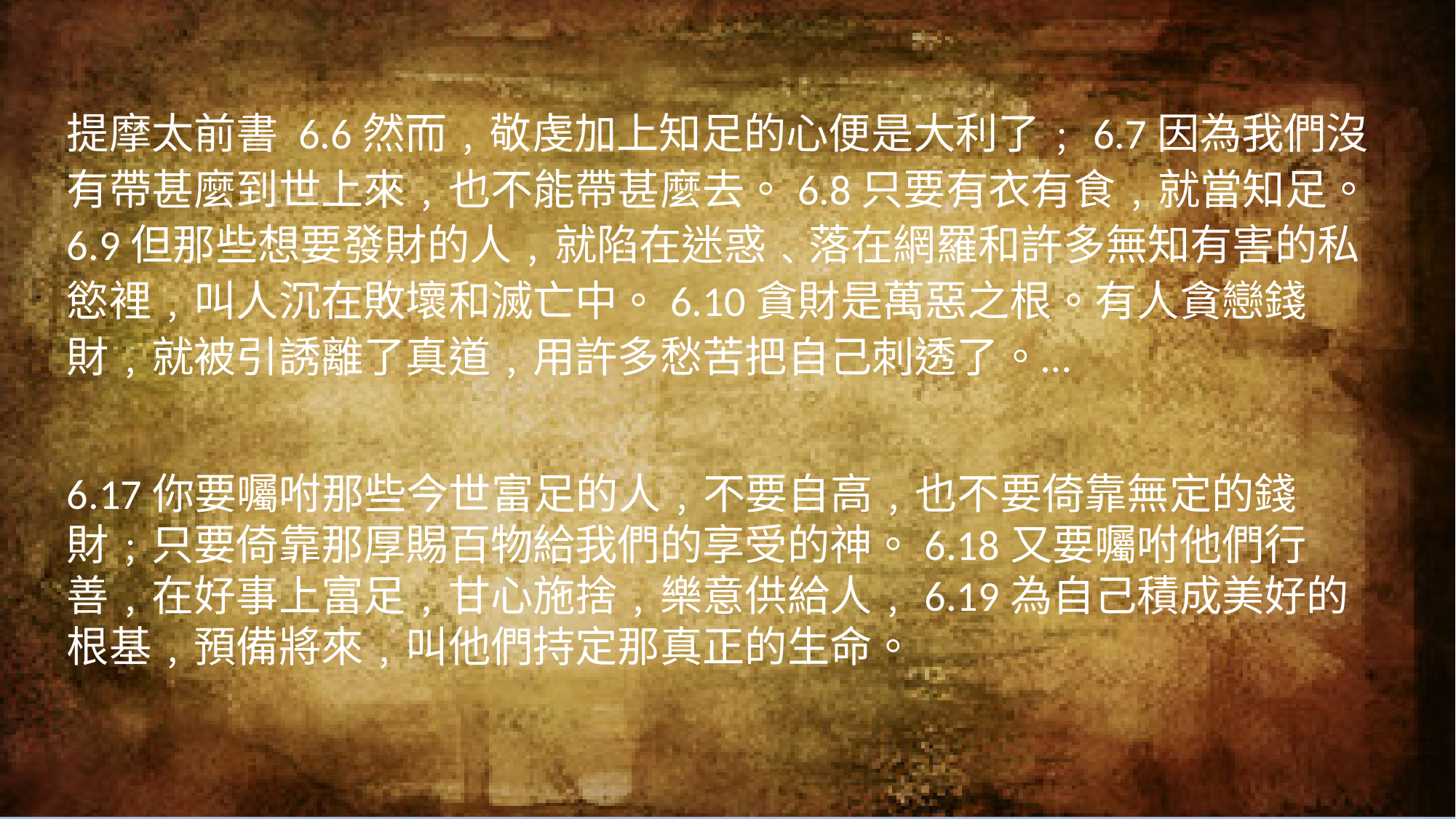

提摩太前書 6.6然而﹐敬虔加上知足的心便是大利了﹔6.7因為我們沒有帶甚麼到世上來﹐也不能帶甚麼去。6.8只要有衣有食﹐就當知足。6.9但那些想要發財的人﹐就陷在迷惑﹑落在網羅和許多無知有害的私慾裡﹐叫人沉在敗壞和滅亡中。6.10貪財是萬惡之根。有人貪戀錢財﹐就被引誘離了真道﹐用許多愁苦把自己刺透了。…

6.17你要囑咐那些今世富足的人﹐不要自高﹐也不要倚靠無定的錢財﹔只要倚靠那厚賜百物給我們的享受的神。6.18又要囑咐他們行善﹐在好事上富足﹐甘心施捨﹐樂意供給人﹐6.19為自己積成美好的根基﹐預備將來﹐叫他們持定那真正的生命。